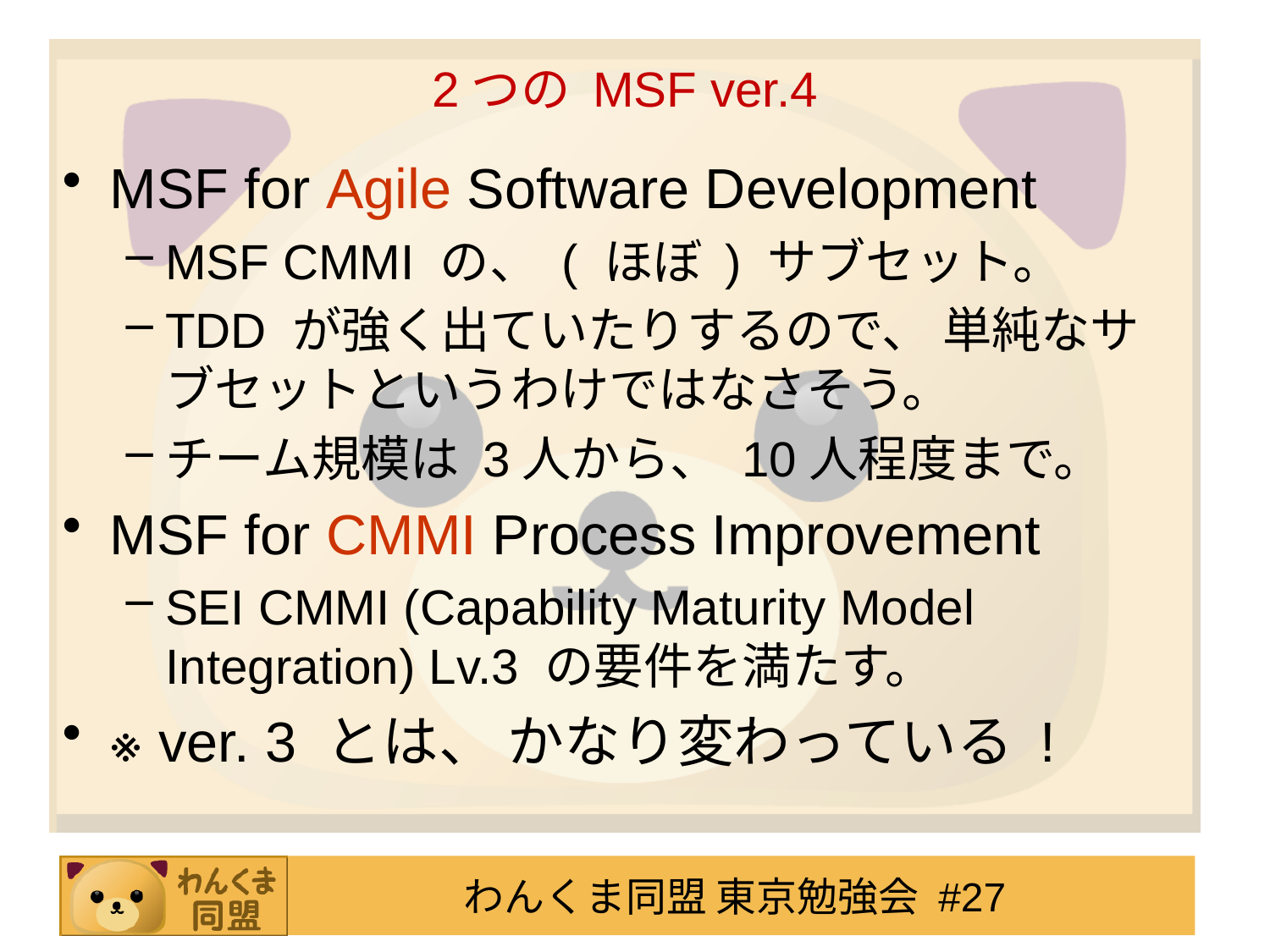

# 2つの MSF ver.4
MSF for Agile Software Development
MSF CMMI の、 ( ほぼ ) サブセット。
TDD が強く出ていたりするので、 単純なサブセットというわけではなさそう。
チーム規模は 3人から、 10人程度まで。
MSF for CMMI Process Improvement
SEI CMMI (Capability Maturity Model Integration) Lv.3 の要件を満たす。
※ ver. 3 とは、 かなり変わっている !